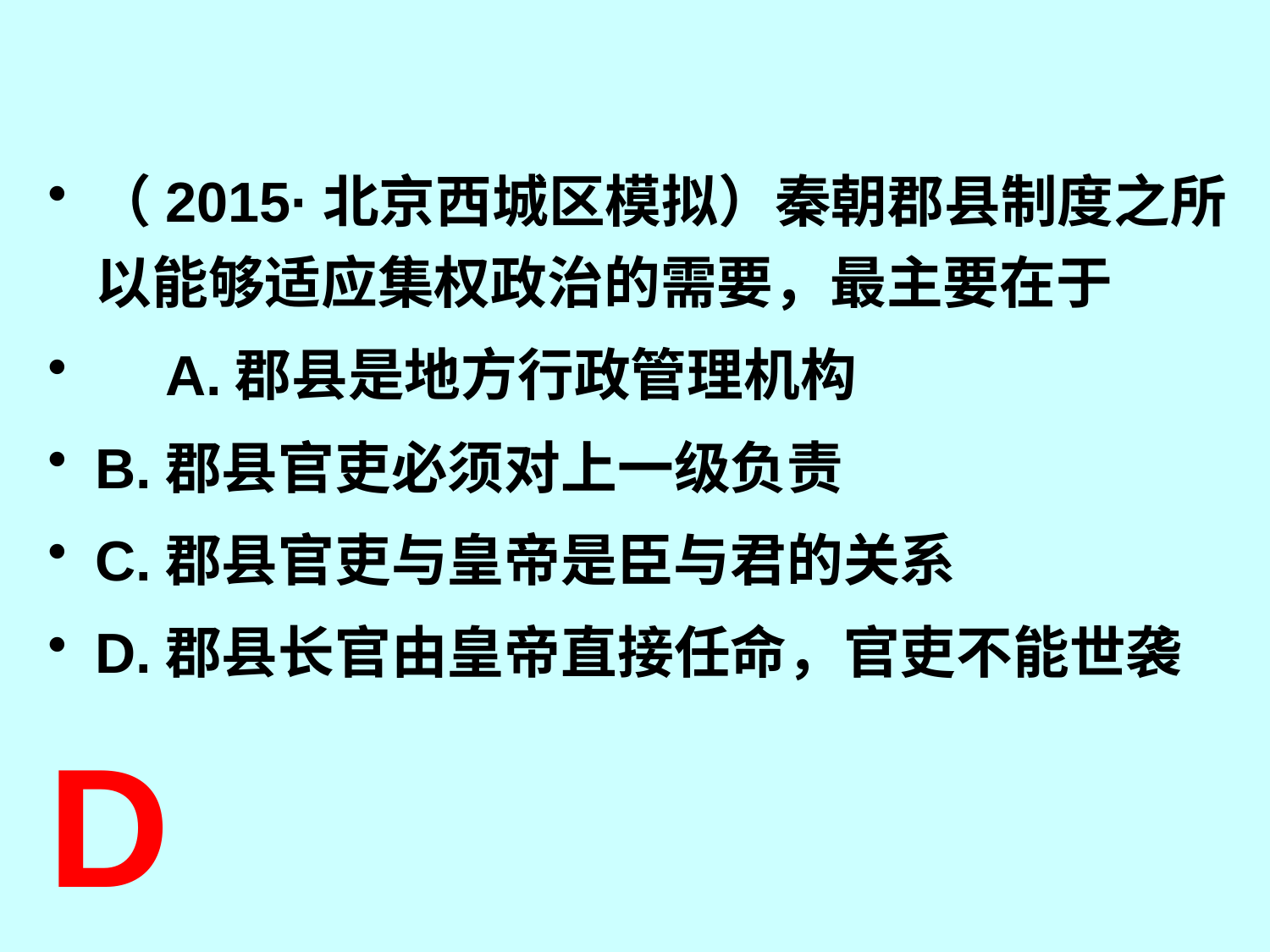

# （2015·北京西城区模拟）秦朝郡县制度之所以能够适应集权政治的需要，最主要在于
　A.郡县是地方行政管理机构
B.郡县官吏必须对上一级负责
C.郡县官吏与皇帝是臣与君的关系
D.郡县长官由皇帝直接任命，官吏不能世袭
D